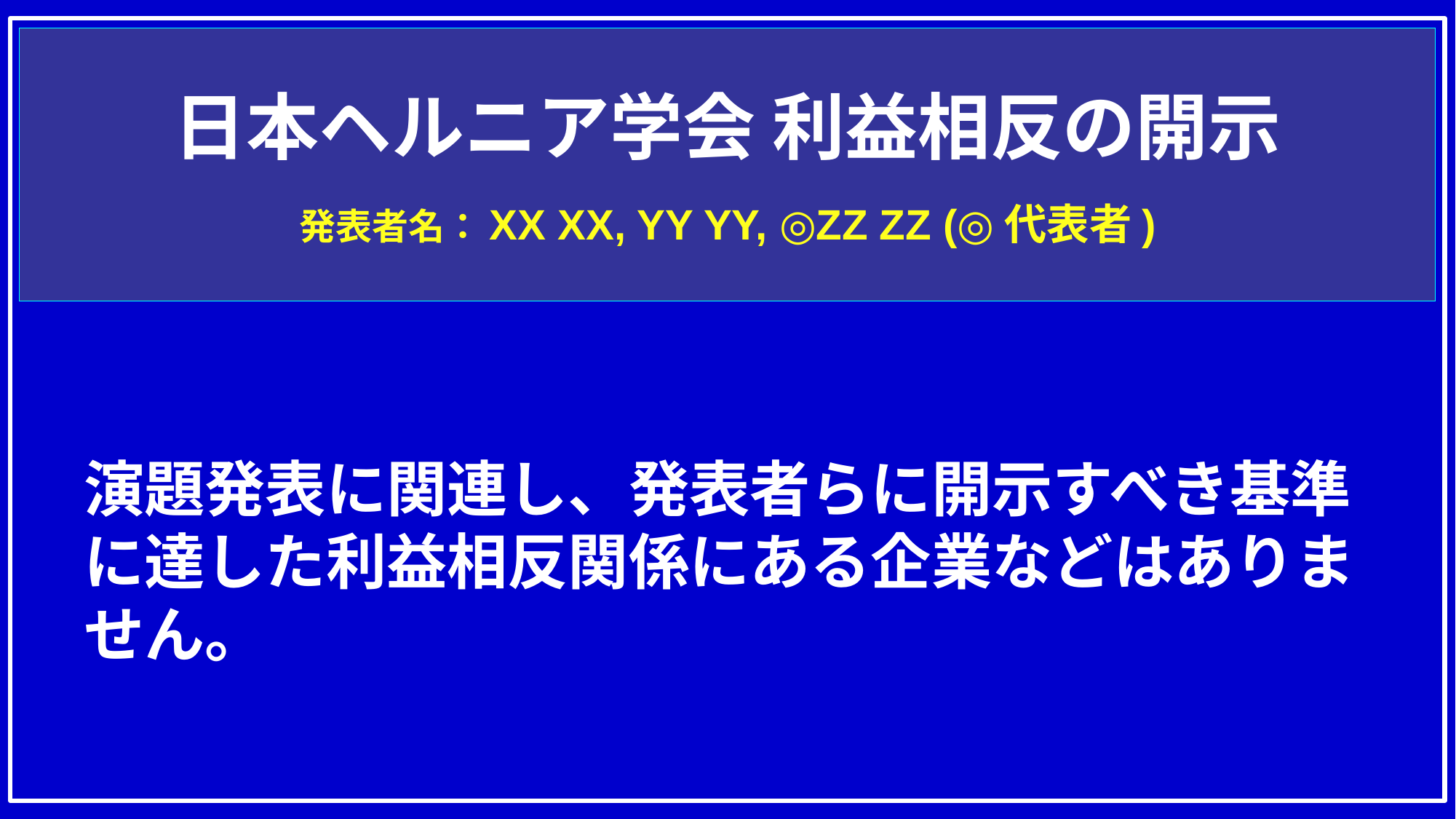

日本ヘルニア学会 利益相反の開示
　
発表者名：XX XX, YY YY, ◎ZZ ZZ (◎代表者)
演題発表に関連し、発表者らに開示すべき基準に達した利益相反関係にある企業などはありません。